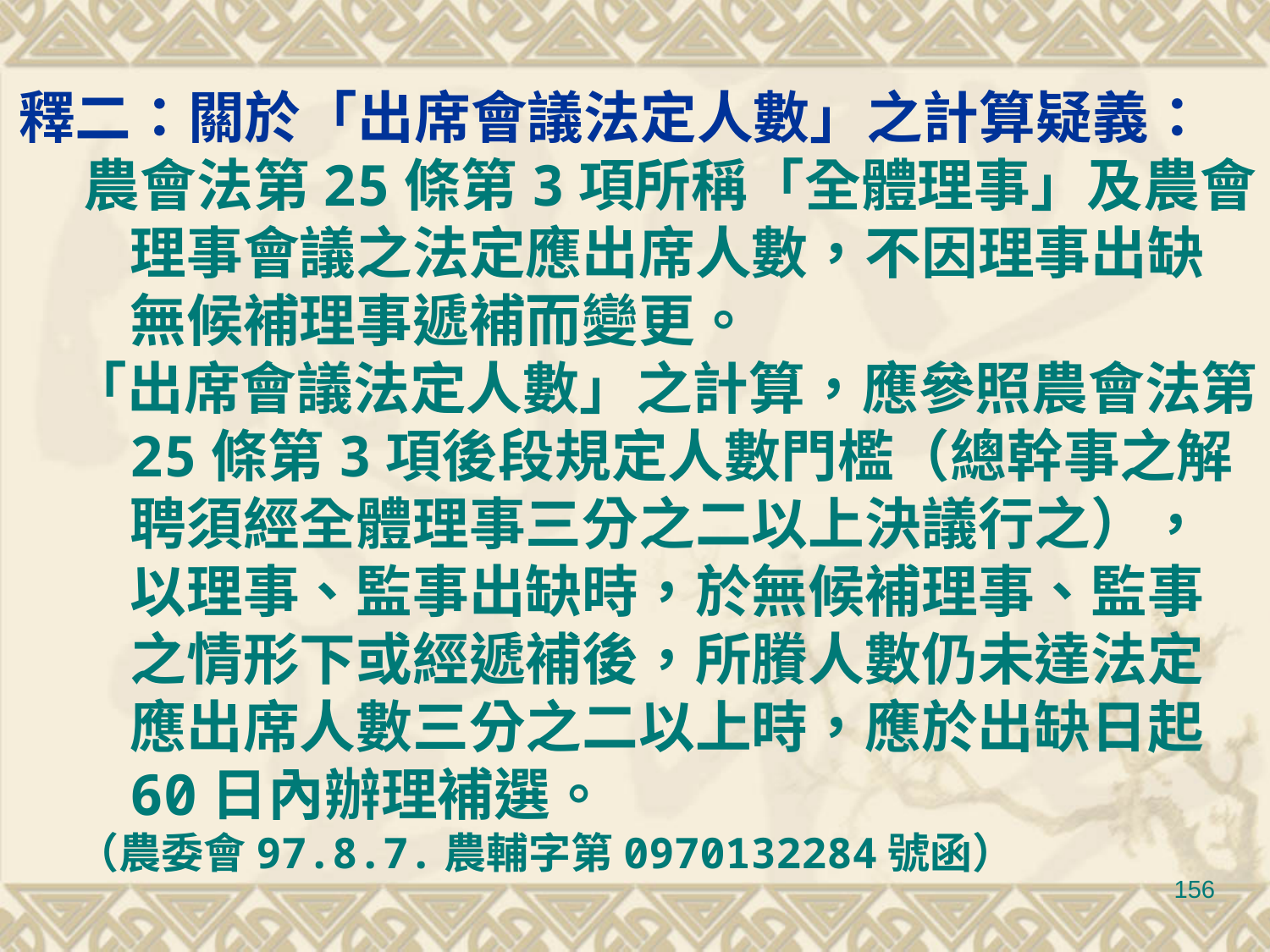

釋二：關於「出席會議法定人數」之計算疑義：
    農會法第25條第3項所稱「全體理事」及農會理事會議之法定應出席人數，不因理事出缺無候補理事遞補而變更。
   「出席會議法定人數」之計算，應參照農會法第25條第3項後段規定人數門檻（總幹事之解聘須經全體理事三分之二以上決議行之），以理事、監事出缺時，於無候補理事、監事之情形下或經遞補後，所賸人數仍未達法定應出席人數三分之二以上時，應於出缺日起60日內辦理補選。
     （農委會97.8.7.農輔字第0970132284號函）
156